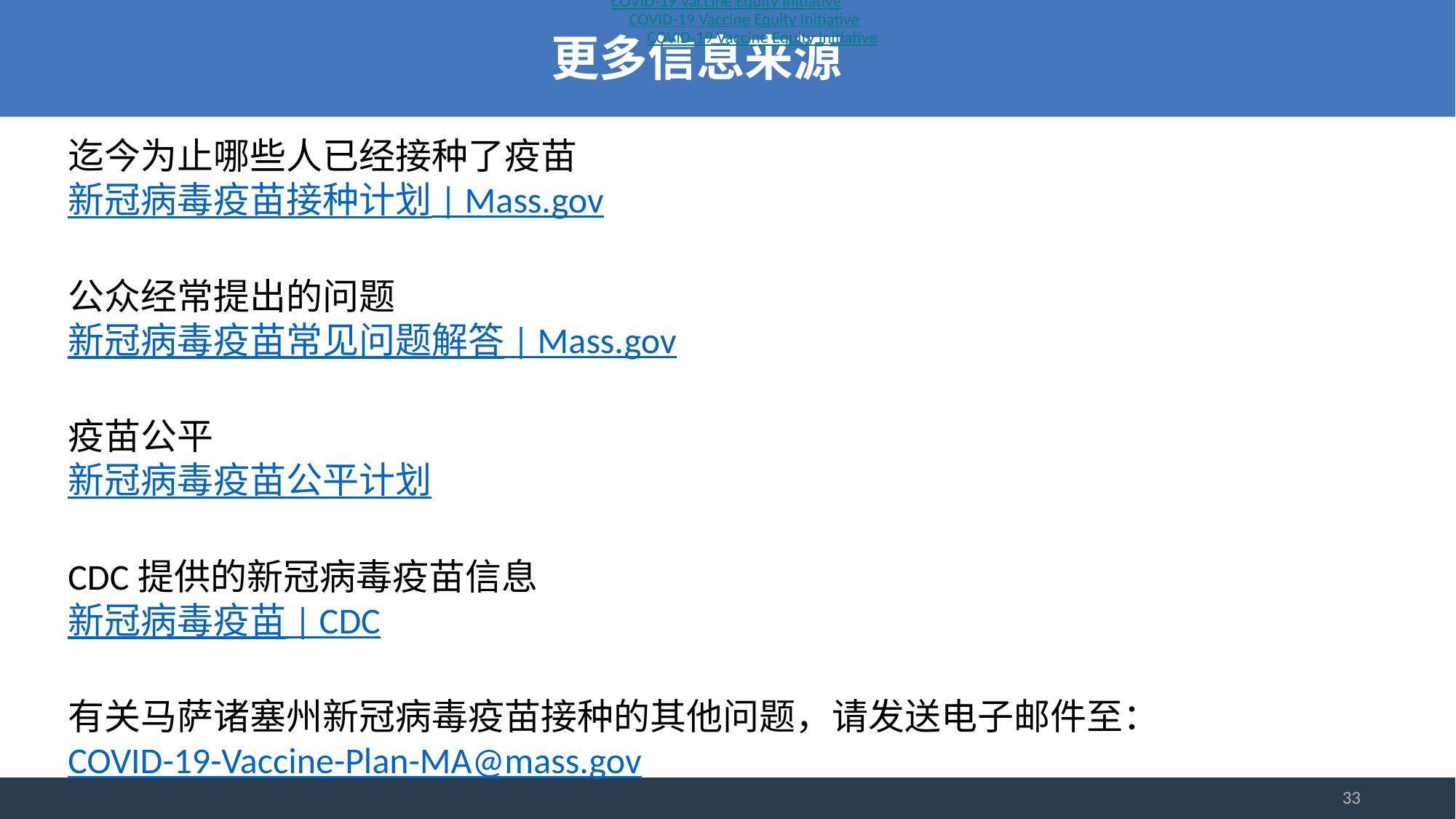

COVID-19 Vaccine Equity Initiative
COVID-19 Vaccine Equity Initiative
更多信息来源
COVID-19 Vaccine Equity Initiative
迄今为止哪些人已经接种了疫苗
新冠病毒疫苗接种计划 | Mass.gov

公众经常提出的问题
新冠病毒疫苗常见问题解答 | Mass.gov

疫苗公平
新冠病毒疫苗公平计划

CDC提供的新冠病毒疫苗信息
新冠病毒疫苗 | CDC

有关马萨诸塞州新冠病毒疫苗接种的其他问题，请发送电子邮件至：
COVID-19-Vaccine-Plan-MA@mass.gov

33